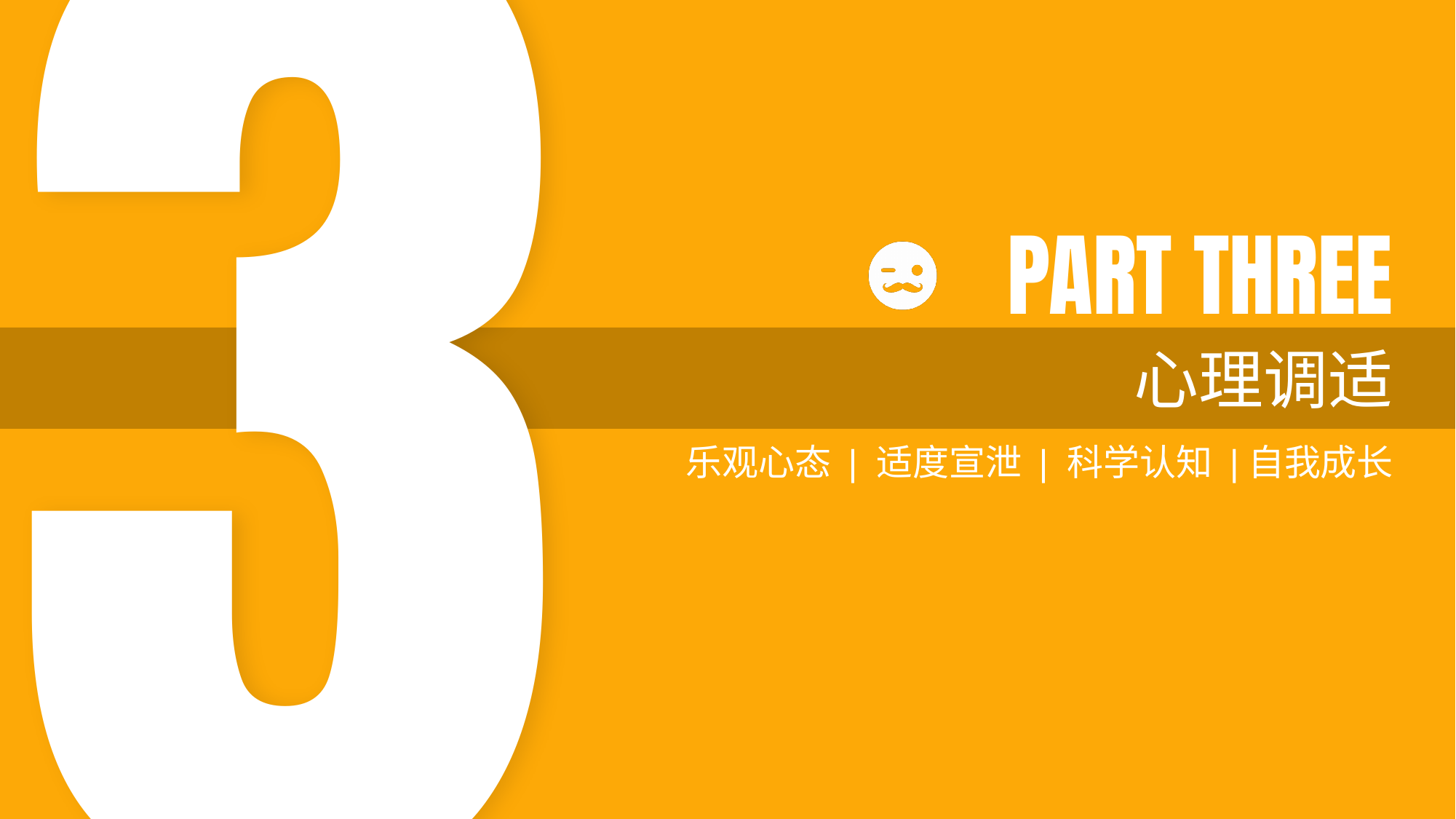

3
PART THREE

心理调适
乐观心态 | 适度宣泄 | 科学认知 |自我成长